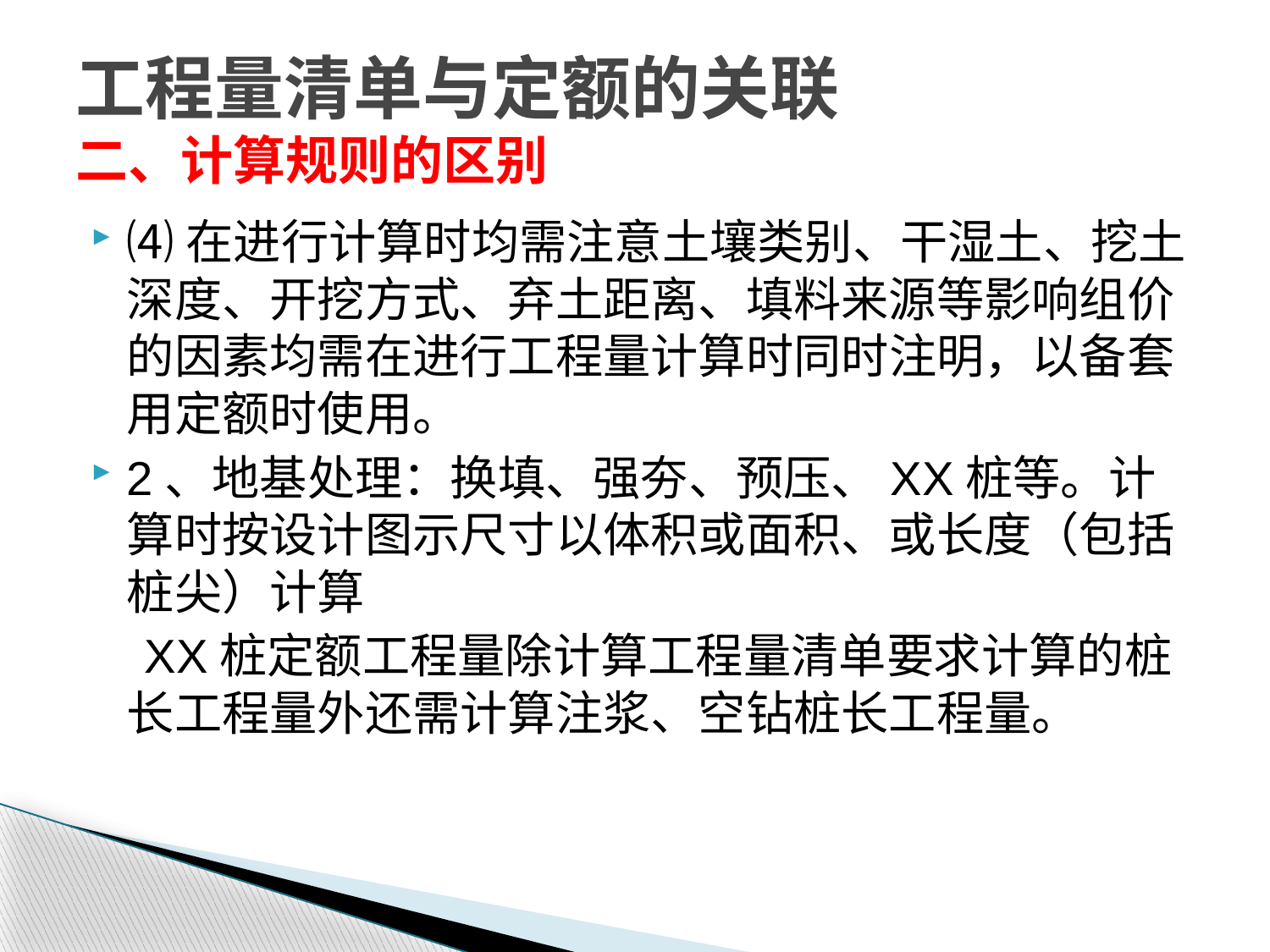

# 工程量清单与定额的关联 二、计算规则的区别
⑷在进行计算时均需注意土壤类别、干湿土、挖土深度、开挖方式、弃土距离、填料来源等影响组价的因素均需在进行工程量计算时同时注明，以备套用定额时使用。
2、地基处理：换填、强夯、预压、XX桩等。计算时按设计图示尺寸以体积或面积、或长度（包括桩尖）计算
    XX桩定额工程量除计算工程量清单要求计算的桩长工程量外还需计算注浆、空钻桩长工程量。